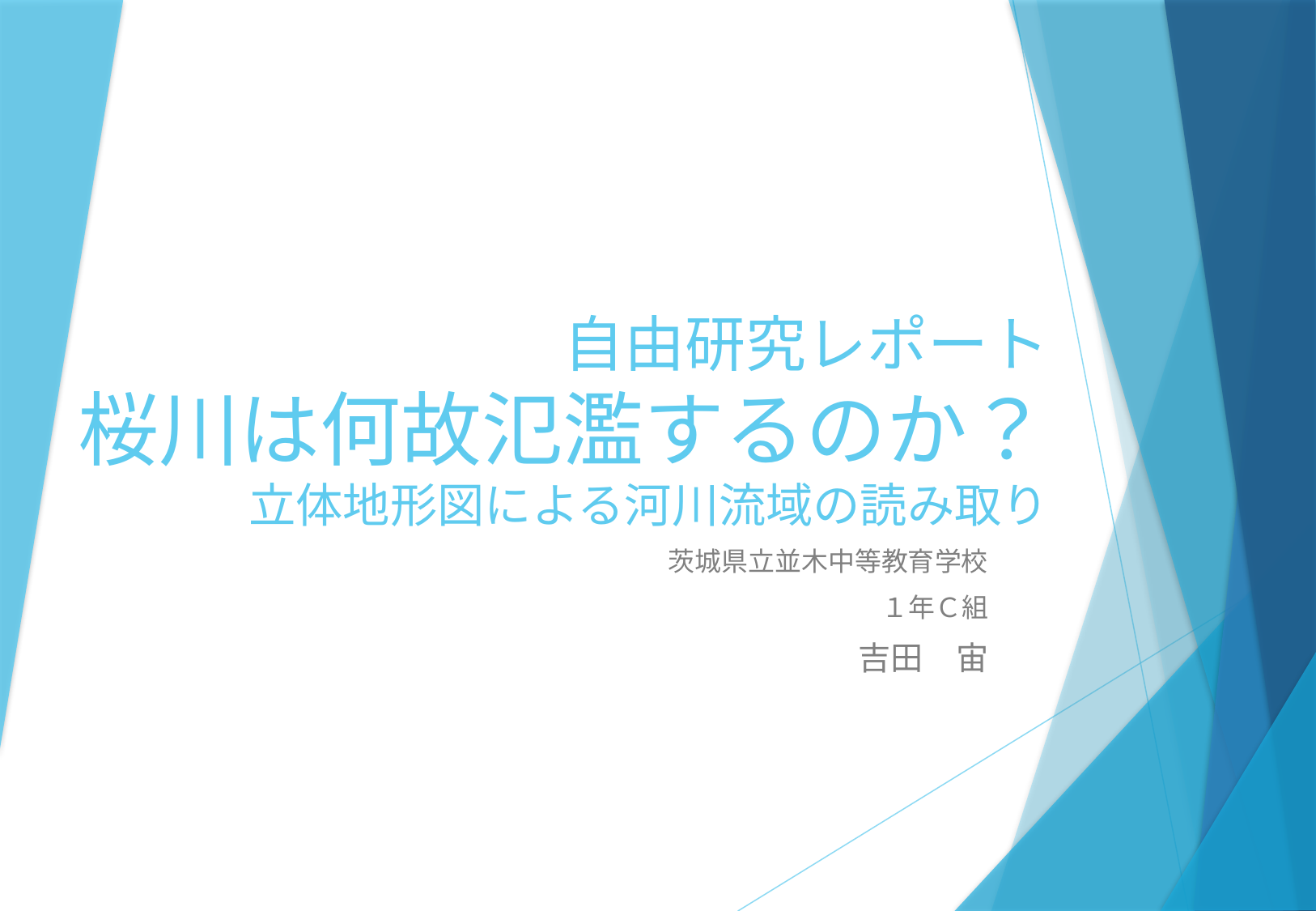

# 自由研究レポート 桜川は何故氾濫するのか？ 立体地形図による河川流域の読み取り
茨城県立並木中等教育学校
１年Ｃ組
吉田　宙